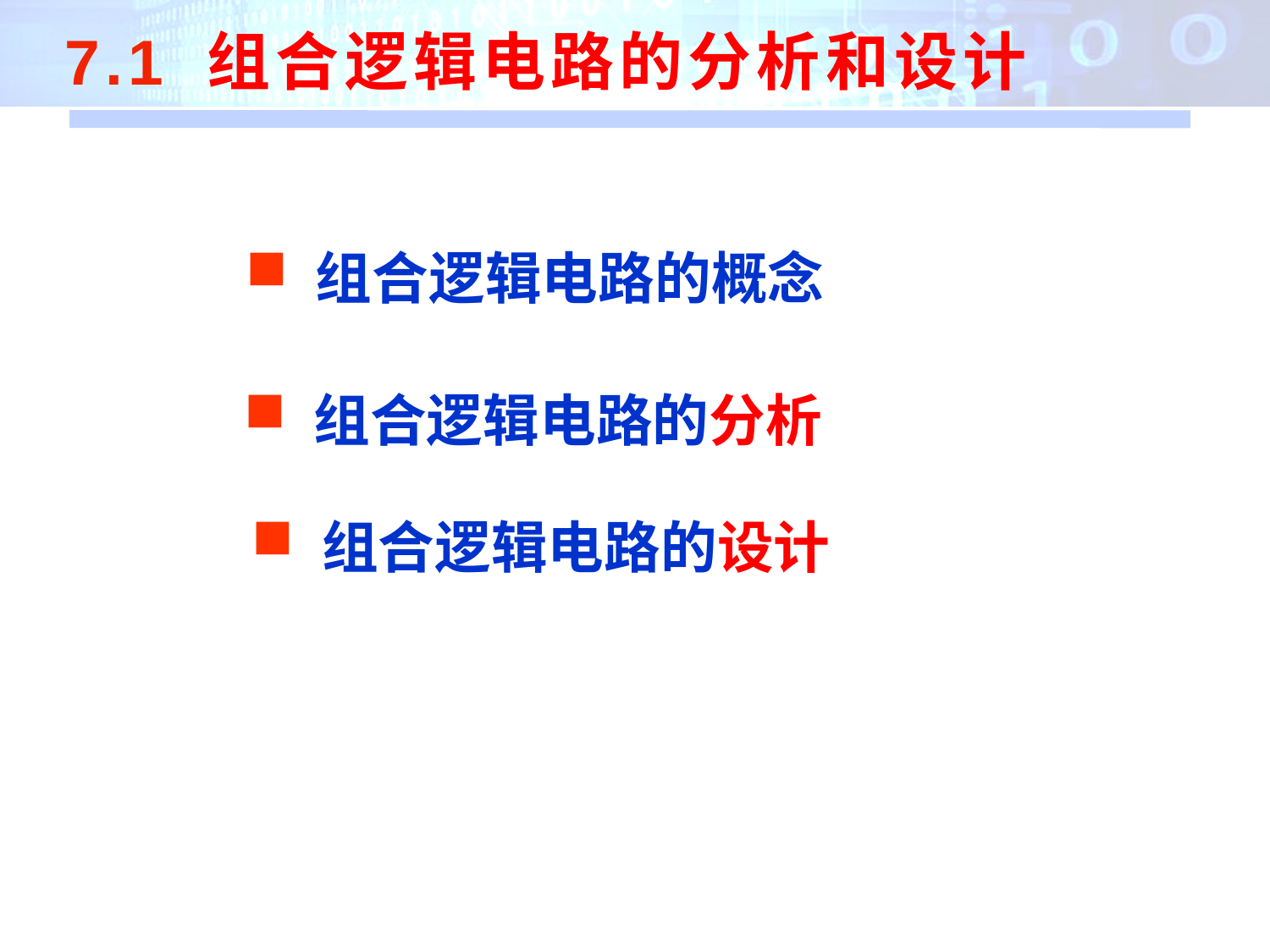

7.1 组合逻辑电路的分析和设计
 组合逻辑电路的概念
 组合逻辑电路的分析
 组合逻辑电路的设计